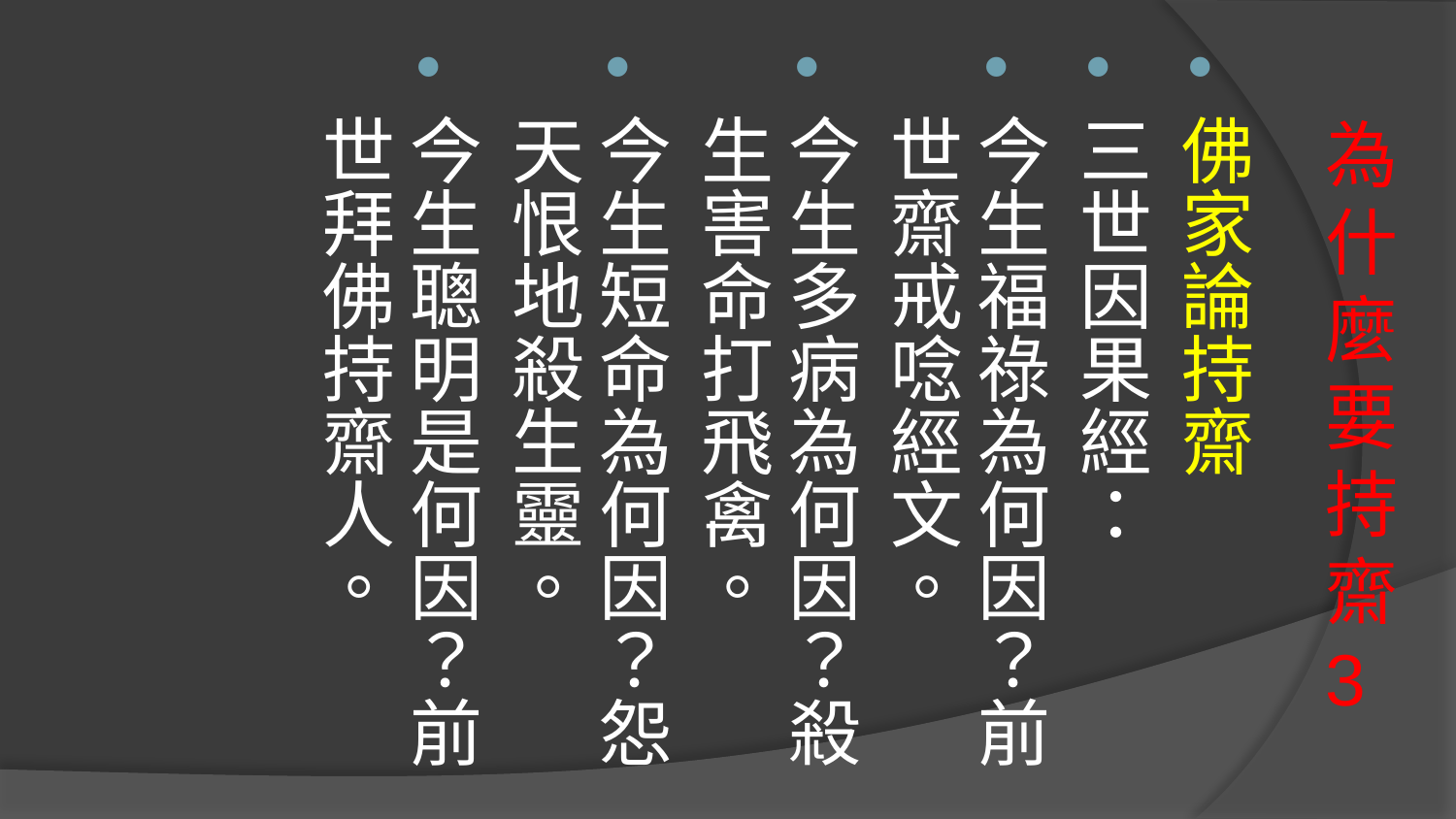

佛家論持齋
三世因果經：
今生福祿為何因？前世齋戒唸經文。
今生多病為何因？殺生害命打飛禽。
今生短命為何因？怨天恨地殺生靈。
今生聰明是何因？前世拜佛持齋人。

# 為什麼要持齋3